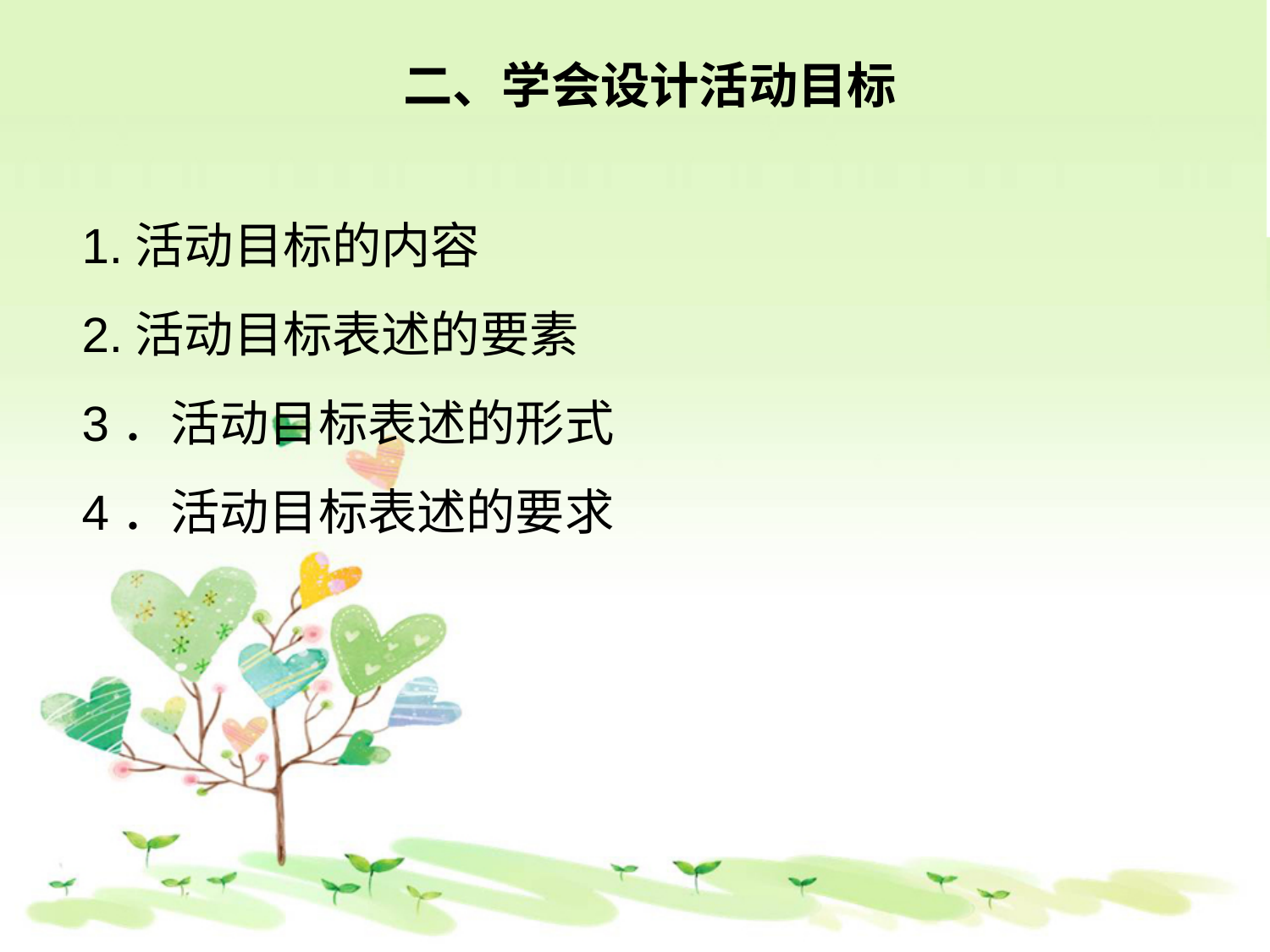

二、学会设计活动目标
1.活动目标的内容
2.活动目标表述的要素
3．活动目标表述的形式
4．活动目标表述的要求